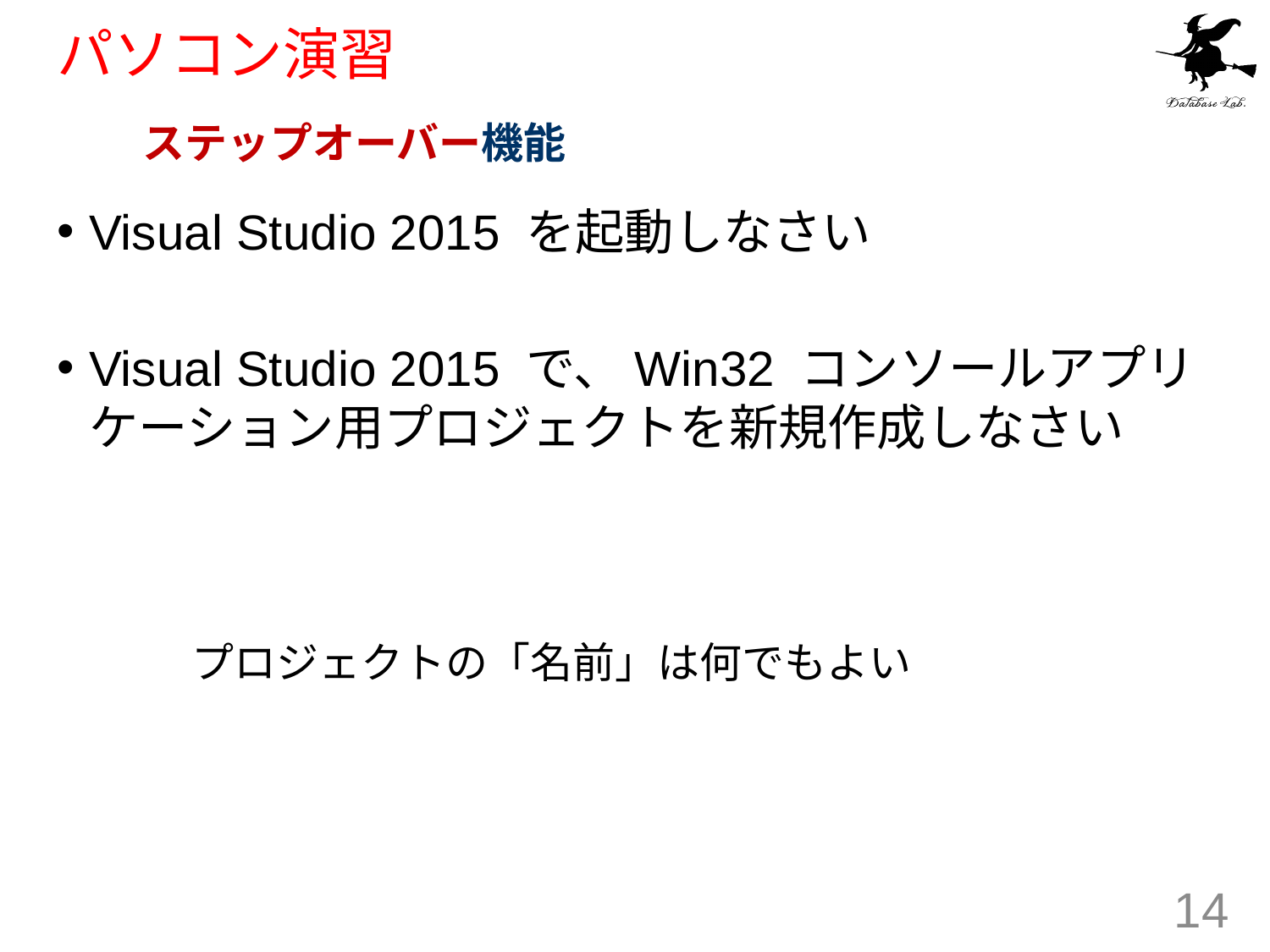

# パソコン演習

Visual Studio 2015 を起動しなさい
Visual Studio 2015 で、Win32 コンソールアプリケーション用プロジェクトを新規作成しなさい
ステップオーバー機能
プロジェクトの「名前」は何でもよい
14